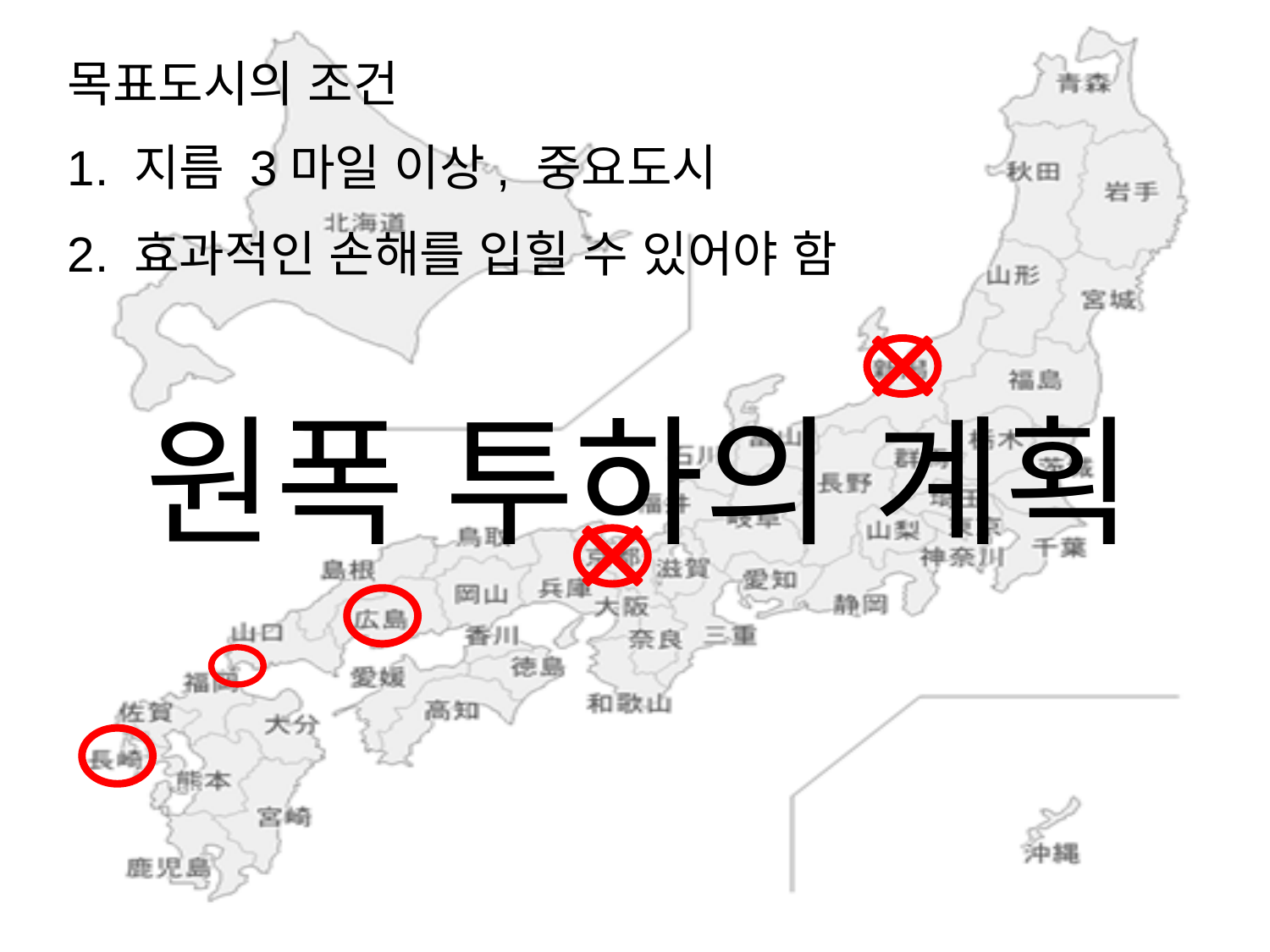

목표도시의 조건
1. 지름 3마일 이상, 중요도시
2. 효과적인 손해를 입힐 수 있어야 함

원폭 투하의 계획